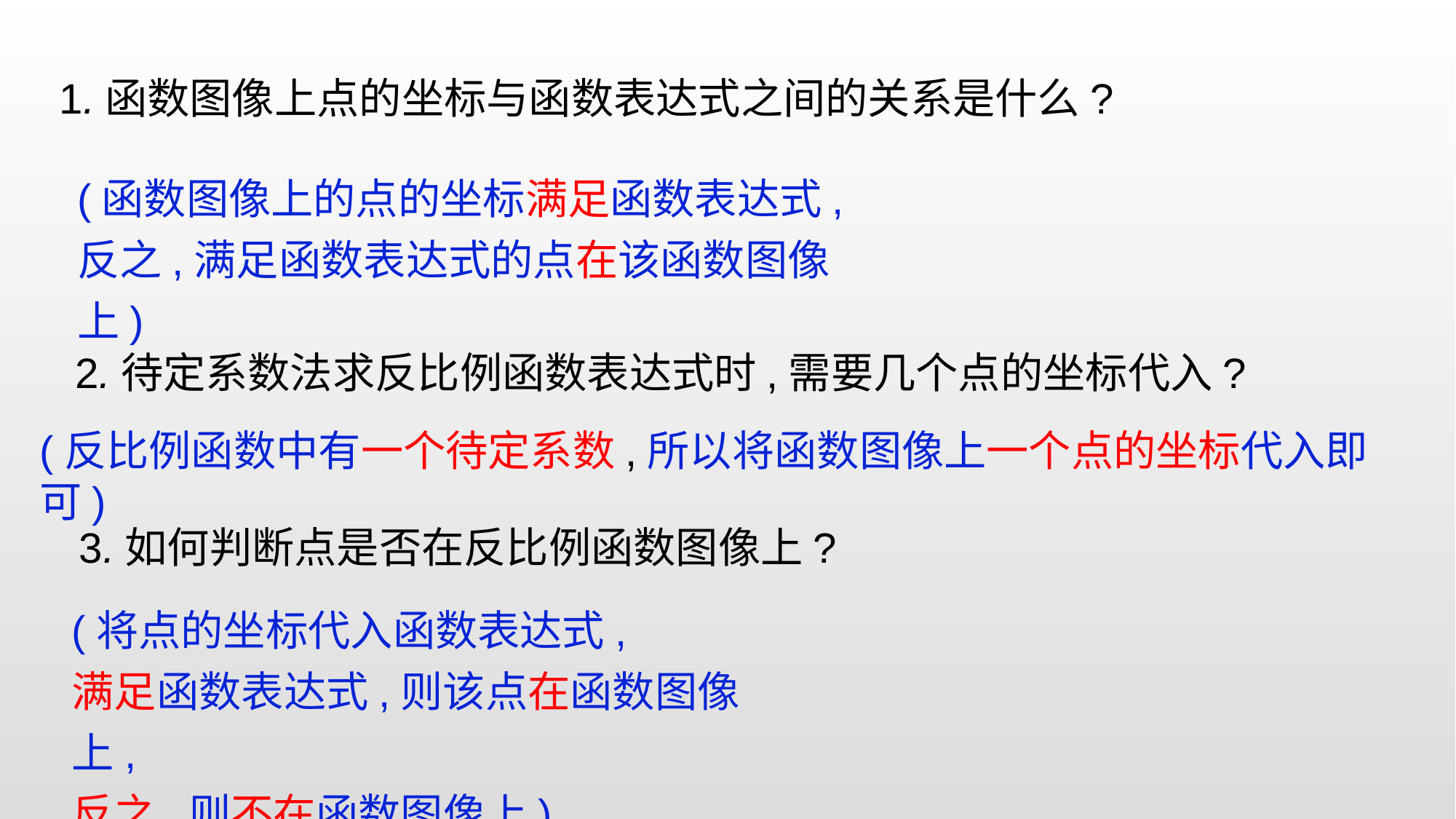

1.函数图像上点的坐标与函数表达式之间的关系是什么?
(函数图像上的点的坐标满足函数表达式,
反之,满足函数表达式的点在该函数图像上)
2.待定系数法求反比例函数表达式时,需要几个点的坐标代入?
(反比例函数中有一个待定系数,所以将函数图像上一个点的坐标代入即可)
3.如何判断点是否在反比例函数图像上?
(将点的坐标代入函数表达式,
满足函数表达式,则该点在函数图像上,
反之,则不在函数图像上)